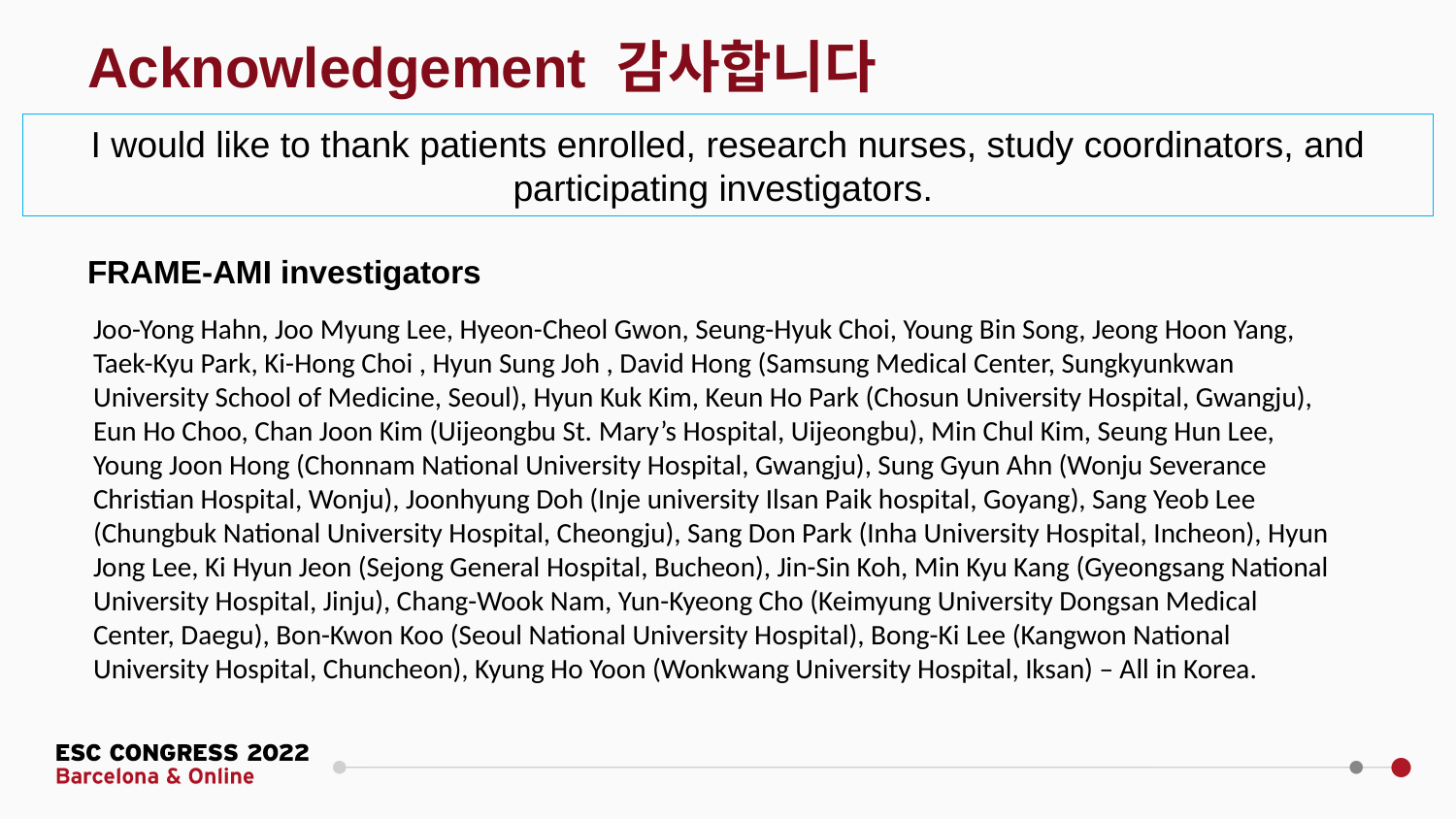

# Acknowledgement 감사합니다
I would like to thank patients enrolled, research nurses, study coordinators, and participating investigators.

FRAME-AMI investigators

Joo-Yong Hahn, Joo Myung Lee, Hyeon-Cheol Gwon, Seung-Hyuk Choi, Young Bin Song, Jeong Hoon Yang, Taek-Kyu Park, Ki-Hong Choi , Hyun Sung Joh , David Hong (Samsung Medical Center, Sungkyunkwan University School of Medicine, Seoul), Hyun Kuk Kim, Keun Ho Park (Chosun University Hospital, Gwangju), Eun Ho Choo, Chan Joon Kim (Uijeongbu St. Mary’s Hospital, Uijeongbu), Min Chul Kim, Seung Hun Lee, Young Joon Hong (Chonnam National University Hospital, Gwangju), Sung Gyun Ahn (Wonju Severance Christian Hospital, Wonju), Joonhyung Doh (Inje university Ilsan Paik hospital, Goyang), Sang Yeob Lee (Chungbuk National University Hospital, Cheongju), Sang Don Park (Inha University Hospital, Incheon), Hyun Jong Lee, Ki Hyun Jeon (Sejong General Hospital, Bucheon), Jin-Sin Koh, Min Kyu Kang (Gyeongsang National University Hospital, Jinju), Chang-Wook Nam, Yun-Kyeong Cho (Keimyung University Dongsan Medical Center, Daegu), Bon-Kwon Koo (Seoul National University Hospital), Bong-Ki Lee (Kangwon National University Hospital, Chuncheon), Kyung Ho Yoon (Wonkwang University Hospital, Iksan) – All in Korea.